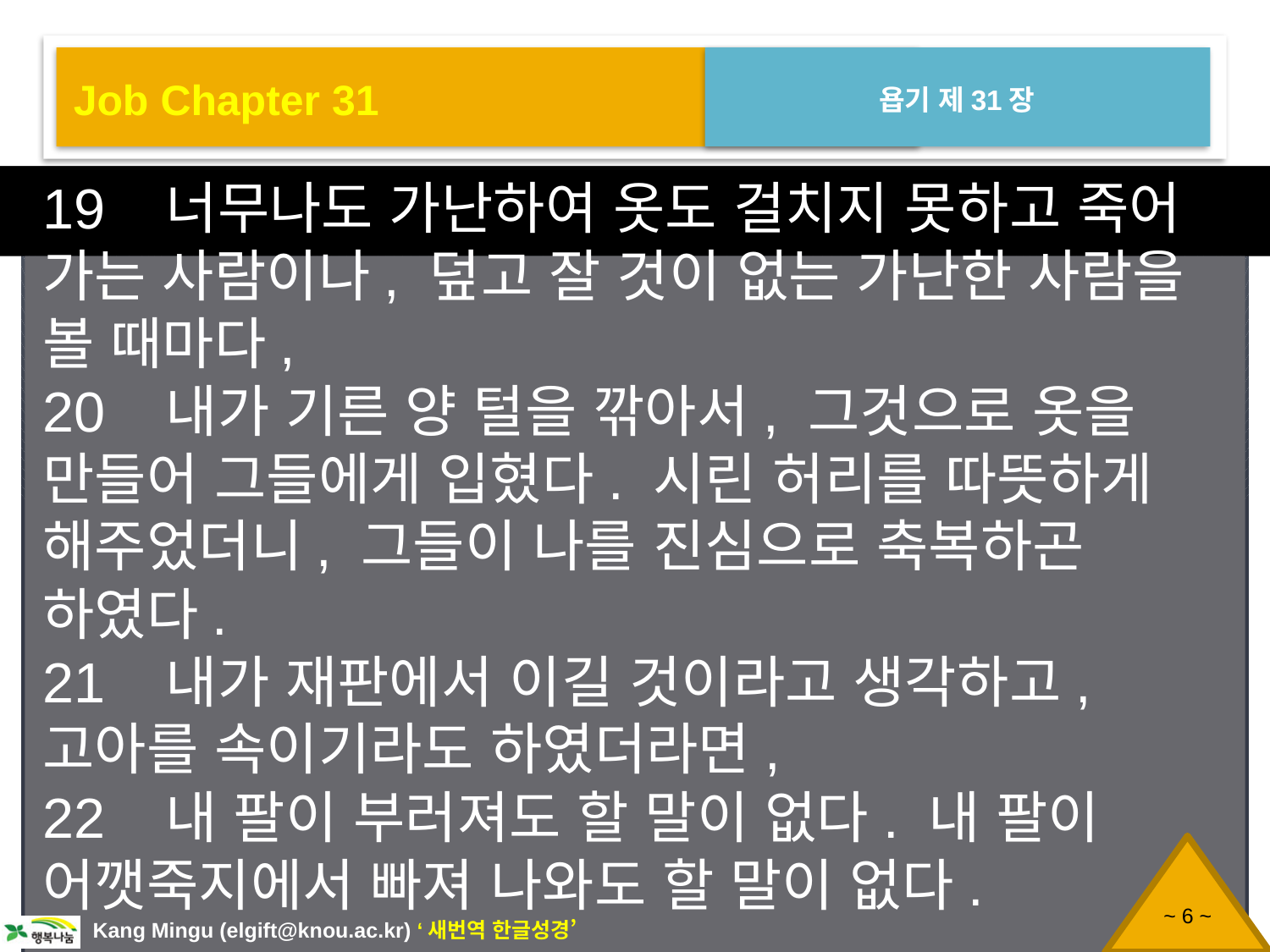

Job Chapter 31
욥기 제31장
19   너무나도 가난하여 옷도 걸치지 못하고 죽어 가는 사람이나, 덮고 잘 것이 없는 가난한 사람을 볼 때마다,
20   내가 기른 양 털을 깎아서, 그것으로 옷을 만들어 그들에게 입혔다. 시린 허리를 따뜻하게 해주었더니, 그들이 나를 진심으로 축복하곤 하였다.
21   내가 재판에서 이길 것이라고 생각하고, 고아를 속이기라도 하였더라면,
22   내 팔이 부러져도 할 말이 없다. 내 팔이 어깻죽지에서 빠져 나와도 할 말이 없다.